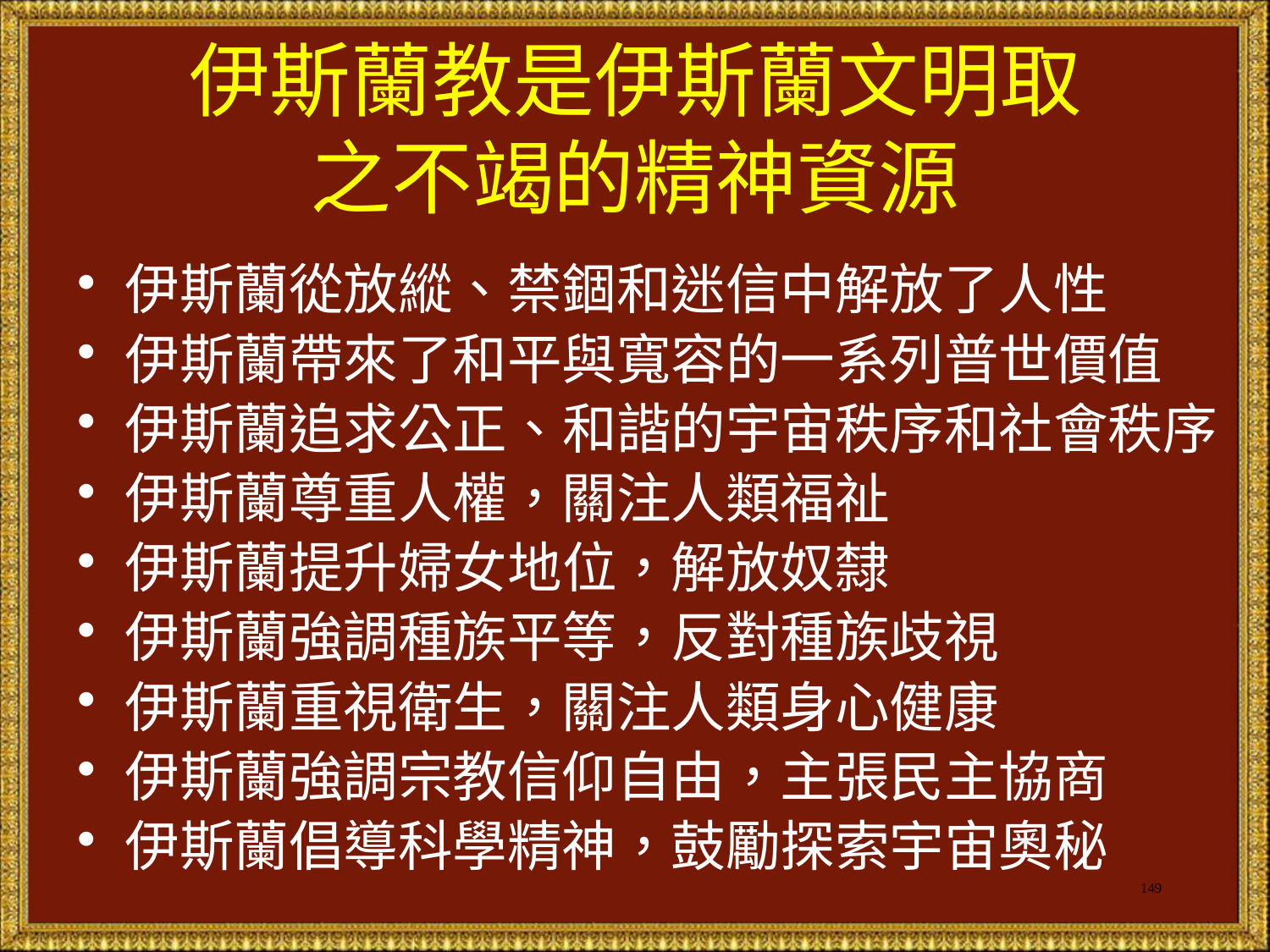

# 伊斯蘭教是伊斯蘭文明取之不竭的精神資源
伊斯蘭從放縱、禁錮和迷信中解放了人性
伊斯蘭帶來了和平與寬容的一系列普世價值
伊斯蘭追求公正、和諧的宇宙秩序和社會秩序
伊斯蘭尊重人權，關注人類福祉
伊斯蘭提升婦女地位，解放奴隸
伊斯蘭強調種族平等，反對種族歧視
伊斯蘭重視衛生，關注人類身心健康
伊斯蘭強調宗教信仰自由，主張民主協商
伊斯蘭倡導科學精神，鼓勵探索宇宙奧秘
149